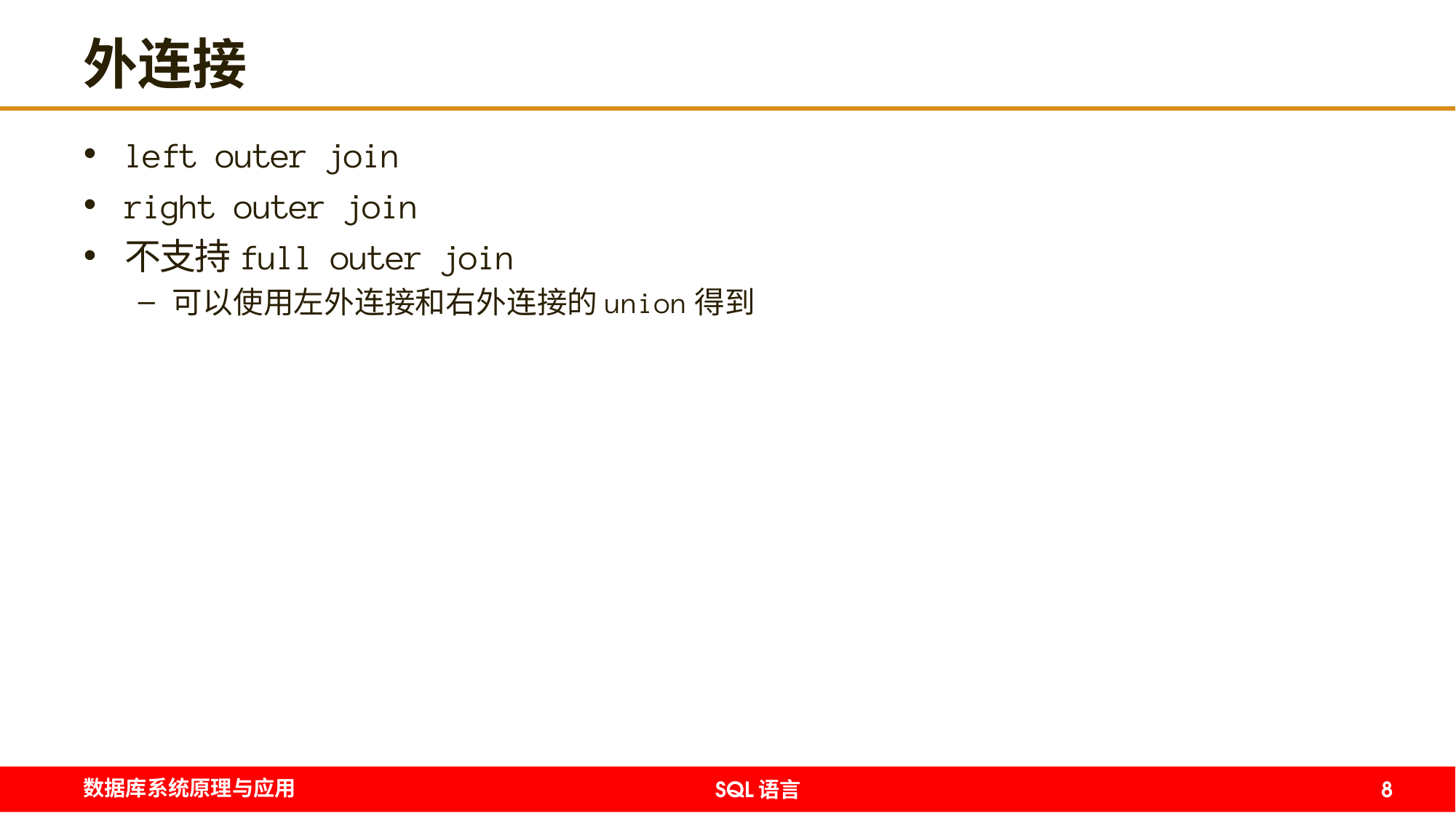

# 外连接
left outer join
right outer join
不支持full outer join
可以使用左外连接和右外连接的union得到